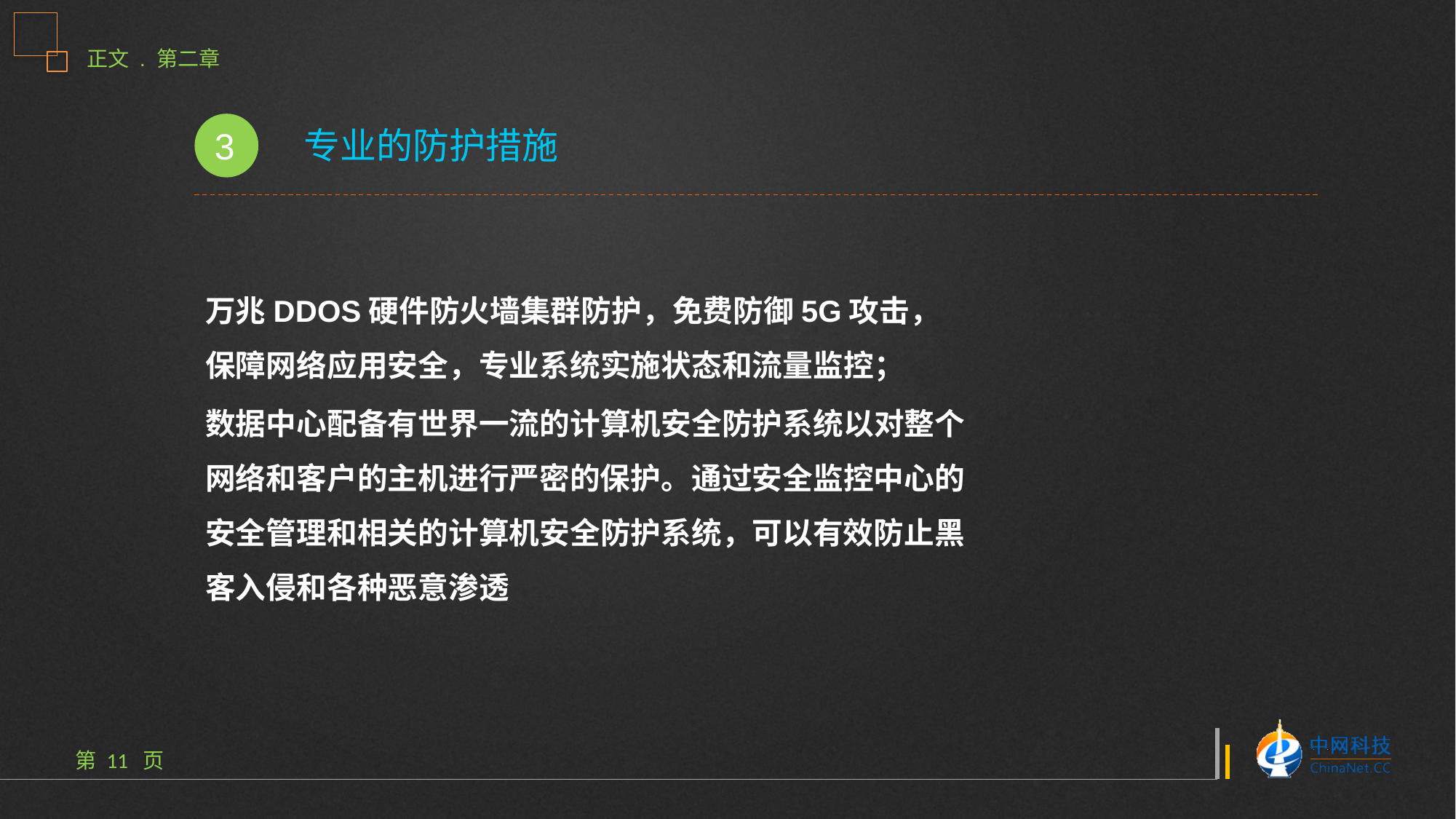

3
专业的防护措施
万兆DDOS硬件防火墙集群防护，免费防御5G攻击，保障网络应用安全，专业系统实施状态和流量监控；
数据中心配备有世界一流的计算机安全防护系统以对整个网络和客户的主机进行严密的保护。通过安全监控中心的安全管理和相关的计算机安全防护系统，可以有效防止黑客入侵和各种恶意渗透